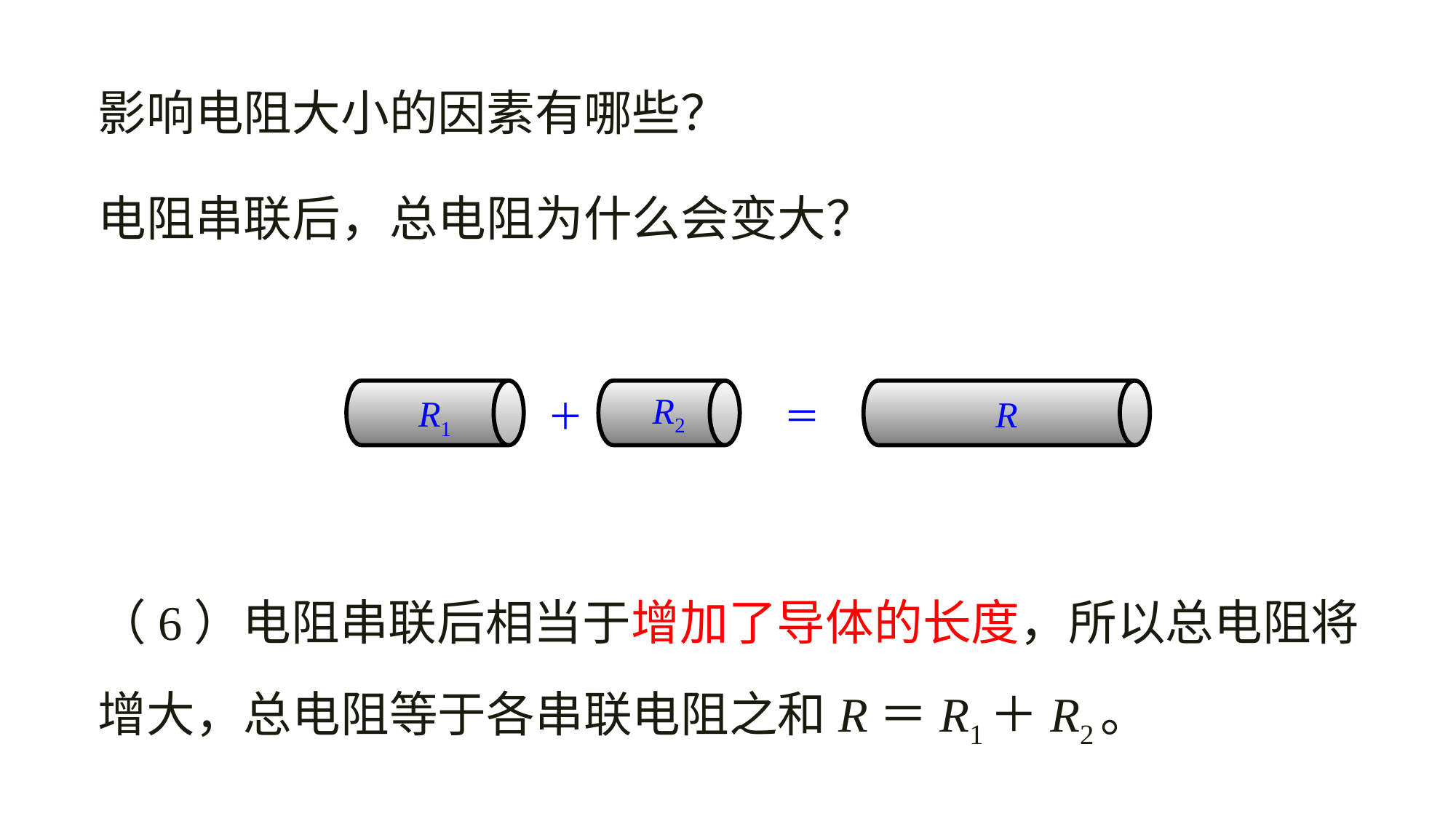

影响电阻大小的因素有哪些？
电阻串联后，总电阻为什么会变大？

（6）电阻串联后相当于增加了导体的长度，所以总电阻将增大，总电阻等于各串联电阻之和R＝R1＋R2。

R1

R2

R
＋
＝